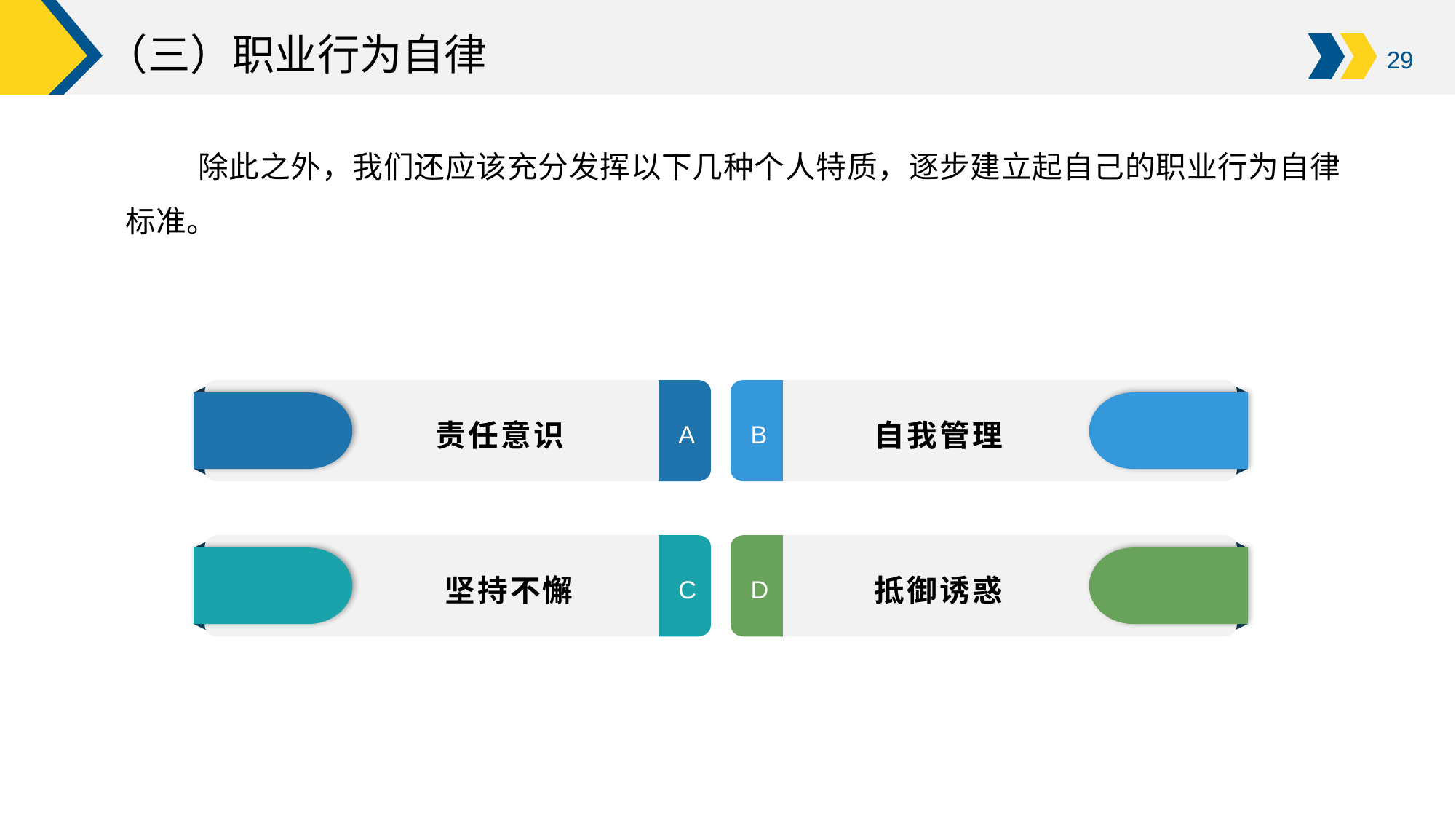

# （三）职业行为自律
除此之外，我们还应该充分发挥以下几种个人特质，逐步建立起自己的职业行为自律标准。

责任意识
自我管理
A
B

坚持不懈
抵御诱惑

C
D